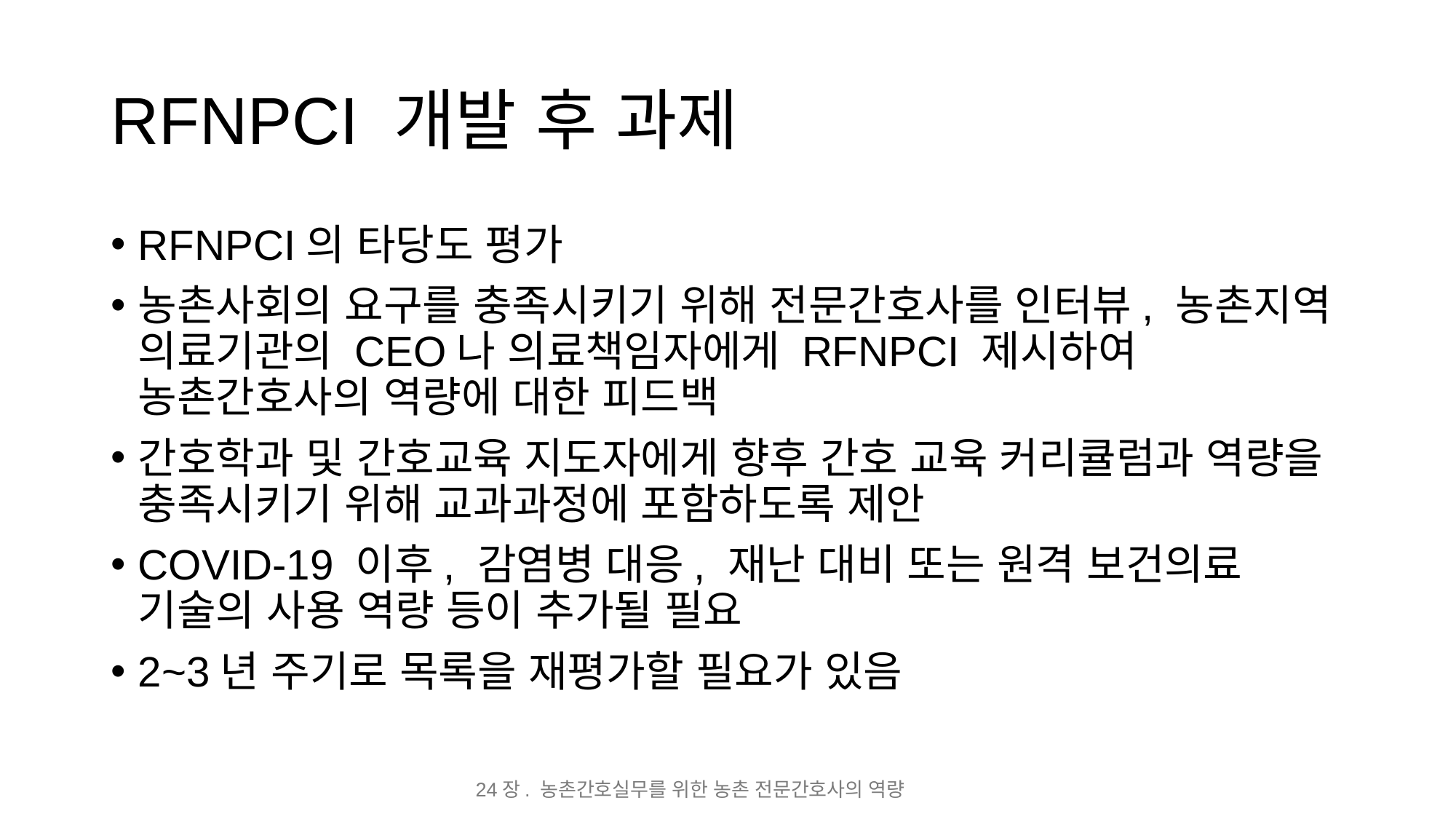

# RFNPCI 개발 후 과제
RFNPCI의 타당도 평가
농촌사회의 요구를 충족시키기 위해 전문간호사를 인터뷰, 농촌지역 의료기관의 CEO나 의료책임자에게 RFNPCI 제시하여 농촌간호사의 역량에 대한 피드백
간호학과 및 간호교육 지도자에게 향후 간호 교육 커리큘럼과 역량을 충족시키기 위해 교과과정에 포함하도록 제안
COVID-19 이후, 감염병 대응, 재난 대비 또는 원격 보건의료 기술의 사용 역량 등이 추가될 필요
2~3년 주기로 목록을 재평가할 필요가 있음

24장. 농촌간호실무를 위한 농촌 전문간호사의 역량